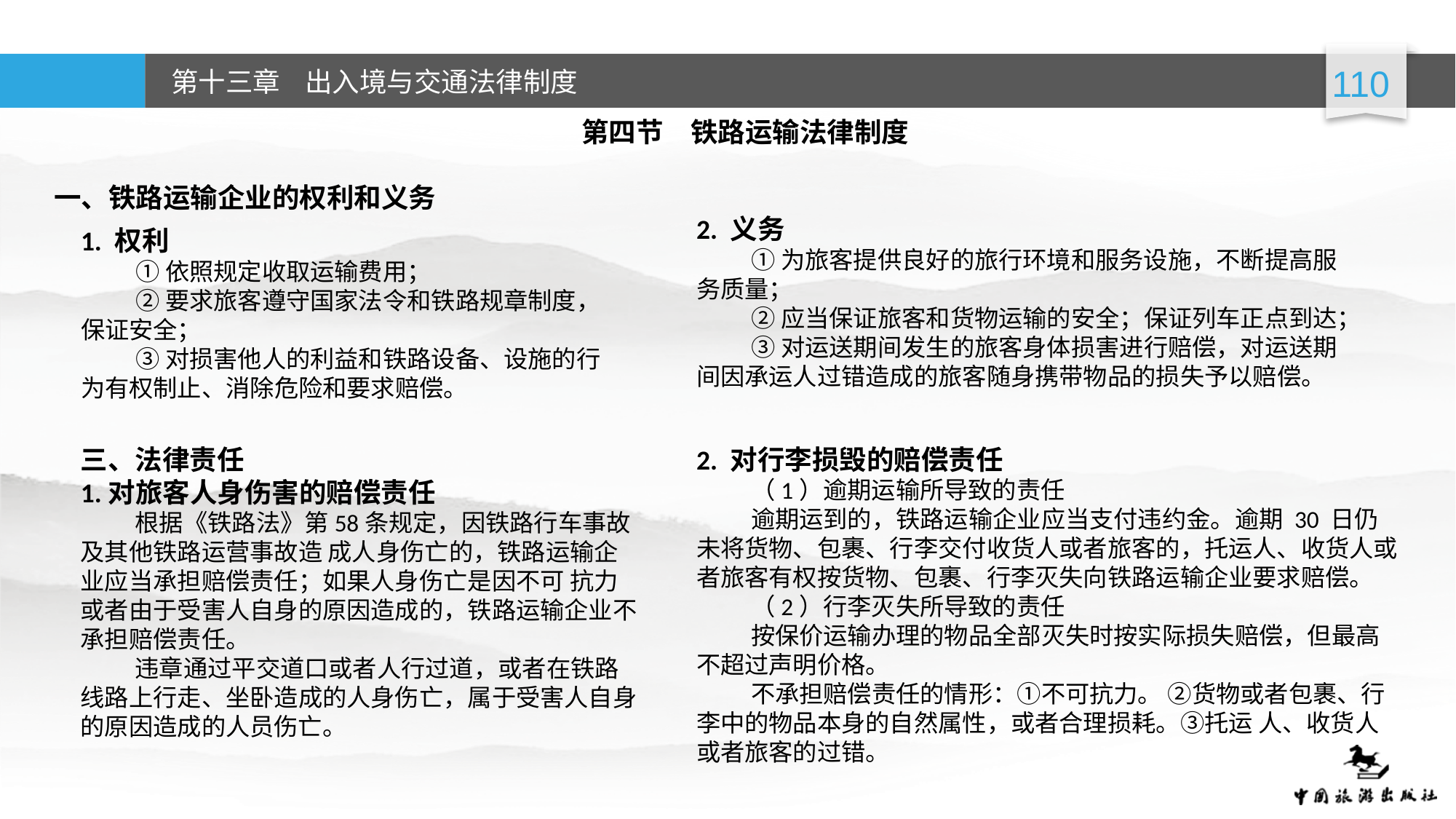

第四节 铁路运输法律制度

一、铁路运输企业的权利和义务
2. 义务
①为旅客提供良好的旅行环境和服务设施，不断提高服务质量；
②应当保证旅客和货物运输的安全；保证列车正点到达；
③对运送期间发生的旅客身体损害进行赔偿，对运送期间因承运人过错造成的旅客随身携带物品的损失予以赔偿。
1. 权利
①依照规定收取运输费用；
②要求旅客遵守国家法令和铁路规章制度，保证安全；
③对损害他人的利益和铁路设备、设施的行为有权制止、消除危险和要求赔偿。
三、法律责任
1.对旅客人身伤害的赔偿责任
根据《铁路法》第58条规定，因铁路行车事故及其他铁路运营事故造 成人身伤亡的，铁路运输企业应当承担赔偿责任；如果人身伤亡是因不可 抗力或者由于受害人自身的原因造成的，铁路运输企业不承担赔偿责任。
违章通过平交道口或者人行过道，或者在铁路线路上行走、坐卧造成的人身伤亡，属于受害人自身的原因造成的人员伤亡。

2. 对行李损毁的赔偿责任
（1）逾期运输所导致的责任
逾期运到的，铁路运输企业应当支付违约金。逾期 30 日仍未将货物、包裹、行李交付收货人或者旅客的，托运人、收货人或者旅客有权按货物、包裹、行李灭失向铁路运输企业要求赔偿。
（2）行李灭失所导致的责任
按保价运输办理的物品全部灭失时按实际损失赔偿，但最高不超过声明价格。
不承担赔偿责任的情形：①不可抗力。 ②货物或者包裹、行李中的物品本身的自然属性，或者合理损耗。③托运 人、收货人或者旅客的过错。